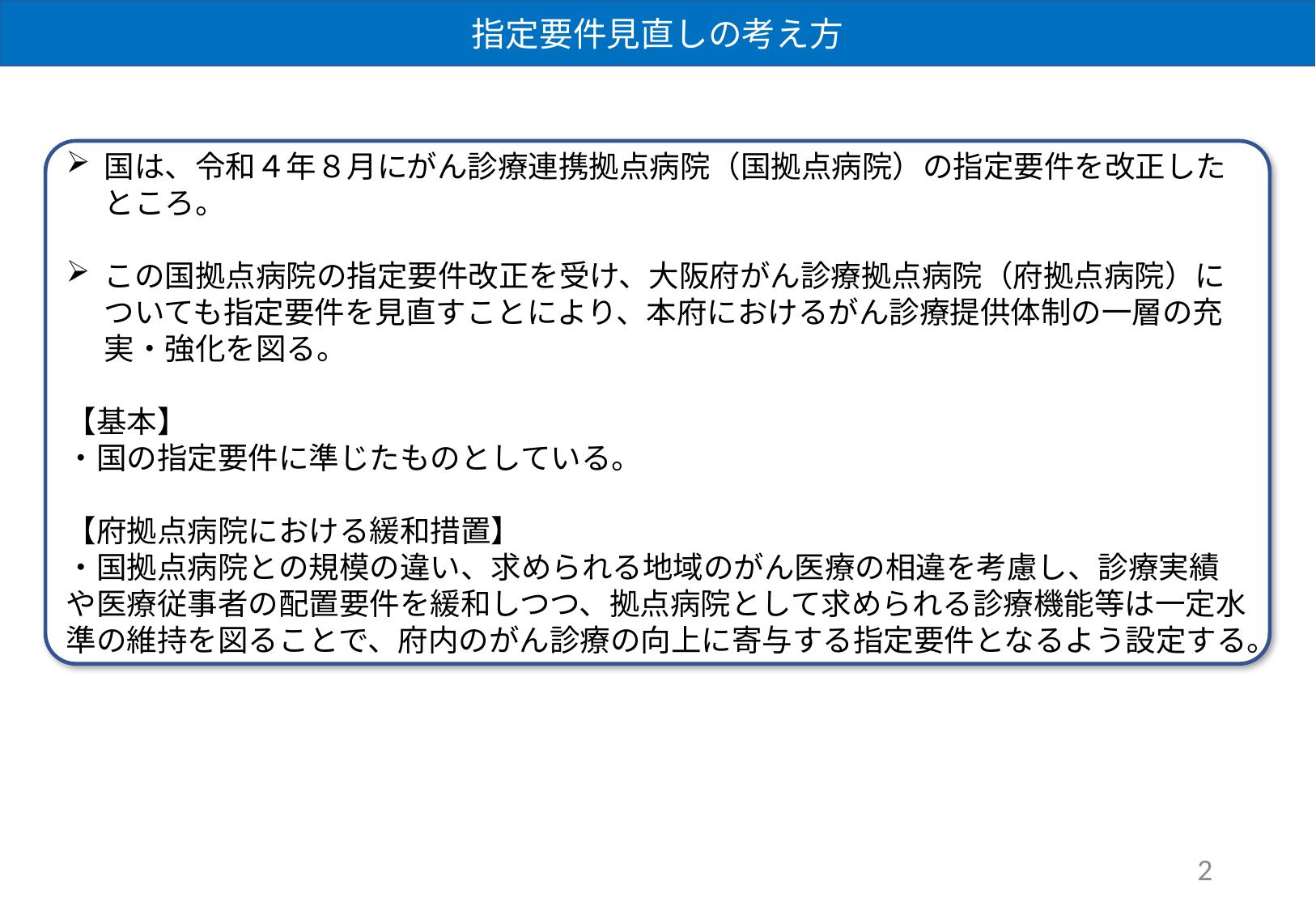

指定要件見直しの考え方
国は、令和４年８月にがん診療連携拠点病院（国拠点病院）の指定要件を改正したところ。

この国拠点病院の指定要件改正を受け、大阪府がん診療拠点病院（府拠点病院）についても指定要件を見直すことにより、本府におけるがん診療提供体制の一層の充実・強化を図る。

【基本】
・国の指定要件に準じたものとしている。

【府拠点病院における緩和措置】
・国拠点病院との規模の違い、求められる地域のがん医療の相違を考慮し、診療実績や医療従事者の配置要件を緩和しつつ、拠点病院として求められる診療機能等は一定水準の維持を図ることで、府内のがん診療の向上に寄与する指定要件となるよう設定する。
2